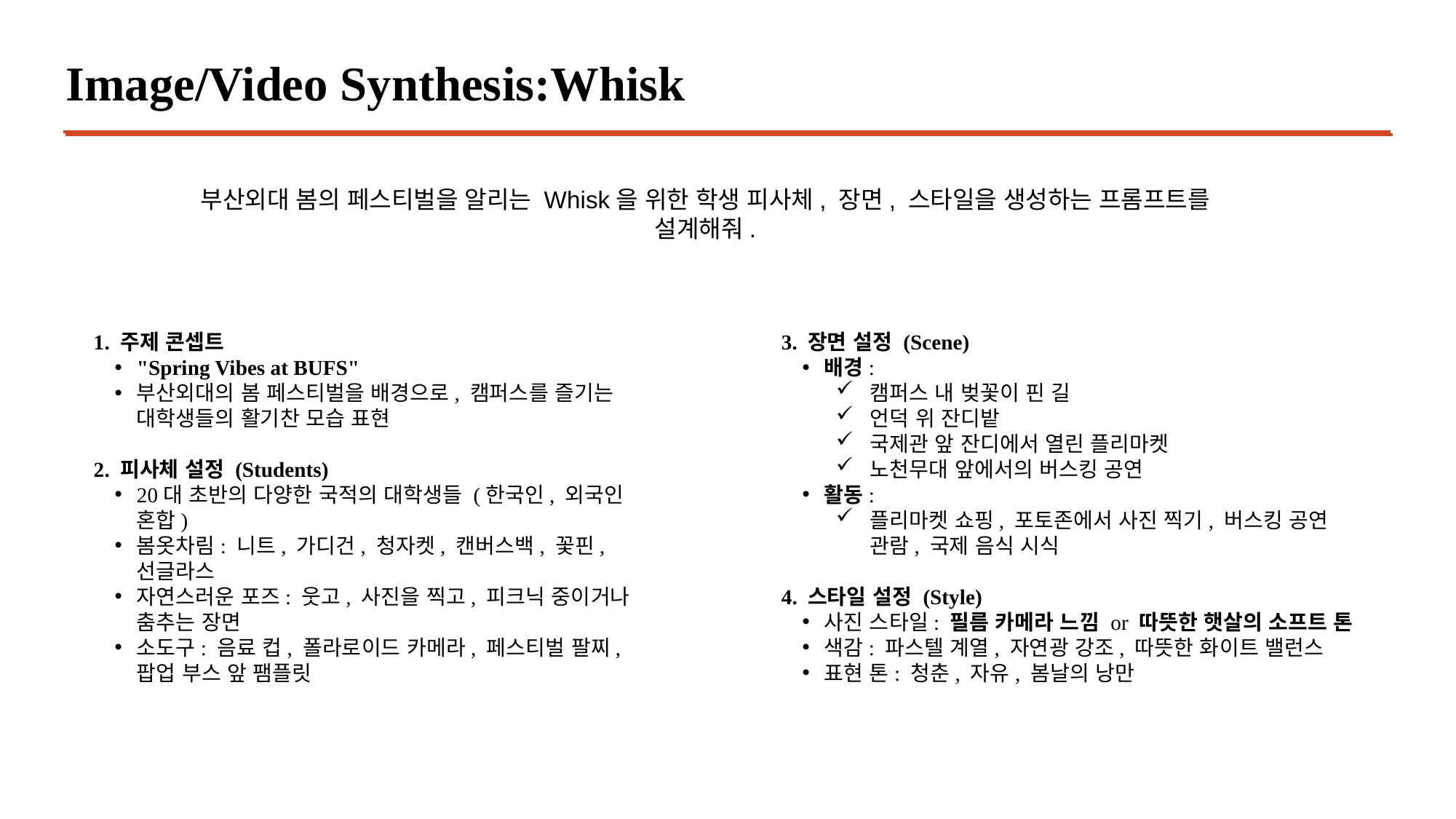

Image/Video Synthesis:Whisk
부산외대 봄의 페스티벌을 알리는 Whisk을 위한 학생 피사체, 장면, 스타일을 생성하는 프롬프트를 설계해줘.
1. 주제 콘셉트
"Spring Vibes at BUFS"
부산외대의 봄 페스티벌을 배경으로, 캠퍼스를 즐기는 대학생들의 활기찬 모습 표현

2. 피사체 설정 (Students)
20대 초반의 다양한 국적의 대학생들 (한국인, 외국인 혼합)
봄옷차림: 니트, 가디건, 청자켓, 캔버스백, 꽃핀, 선글라스
자연스러운 포즈: 웃고, 사진을 찍고, 피크닉 중이거나 춤추는 장면
소도구: 음료 컵, 폴라로이드 카메라, 페스티벌 팔찌, 팝업 부스 앞 팸플릿

3. 장면 설정 (Scene)
배경:
캠퍼스 내 벚꽃이 핀 길
언덕 위 잔디밭
국제관 앞 잔디에서 열린 플리마켓
노천무대 앞에서의 버스킹 공연
활동:
플리마켓 쇼핑, 포토존에서 사진 찍기, 버스킹 공연 관람, 국제 음식 시식

4. 스타일 설정 (Style)
사진 스타일: 필름 카메라 느낌 or 따뜻한 햇살의 소프트 톤
색감: 파스텔 계열, 자연광 강조, 따뜻한 화이트 밸런스
표현 톤: 청춘, 자유, 봄날의 낭만